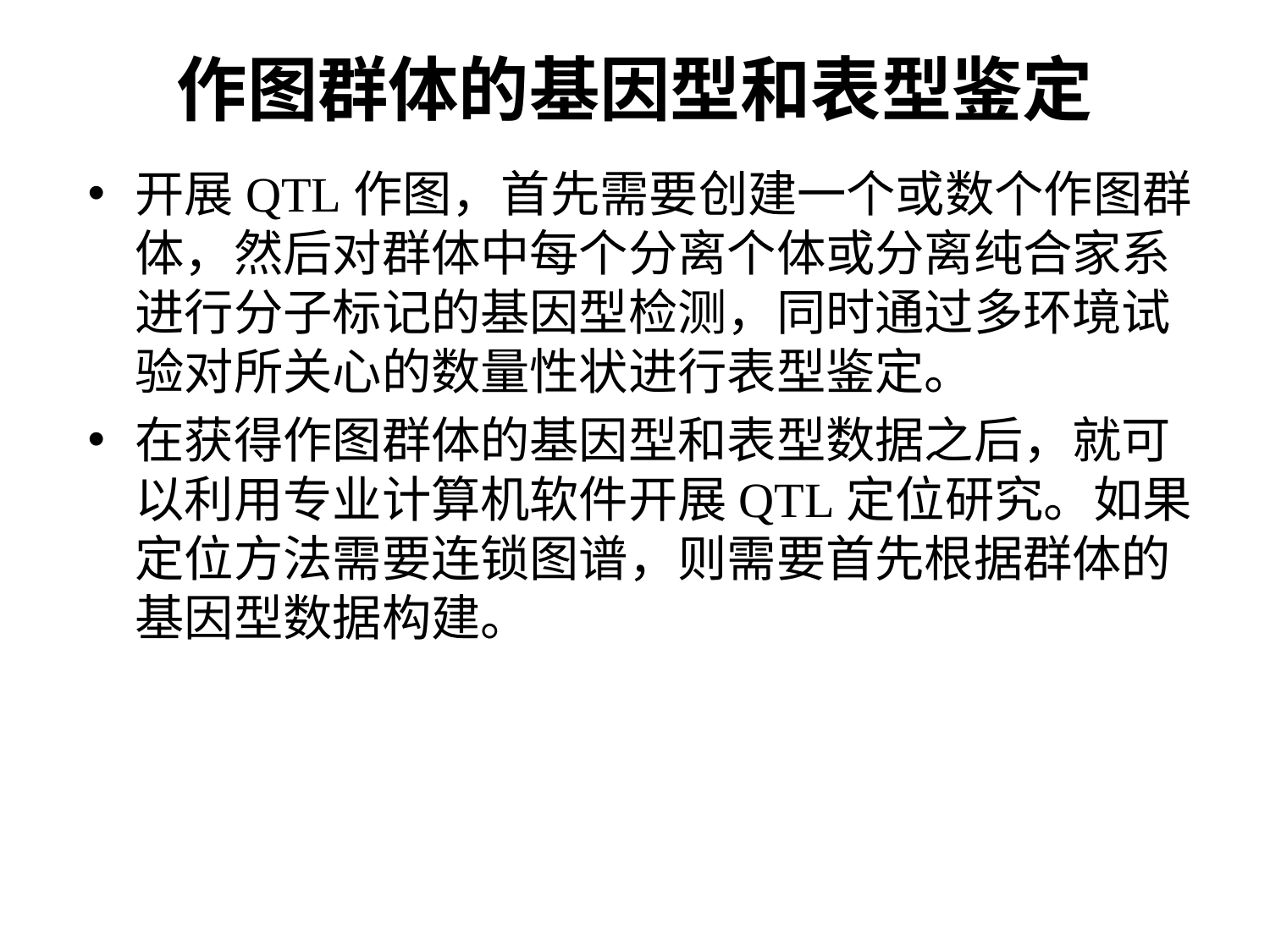

# 作图群体的基因型和表型鉴定
开展QTL作图，首先需要创建一个或数个作图群体，然后对群体中每个分离个体或分离纯合家系进行分子标记的基因型检测，同时通过多环境试验对所关心的数量性状进行表型鉴定。
在获得作图群体的基因型和表型数据之后，就可以利用专业计算机软件开展QTL定位研究。如果定位方法需要连锁图谱，则需要首先根据群体的基因型数据构建。